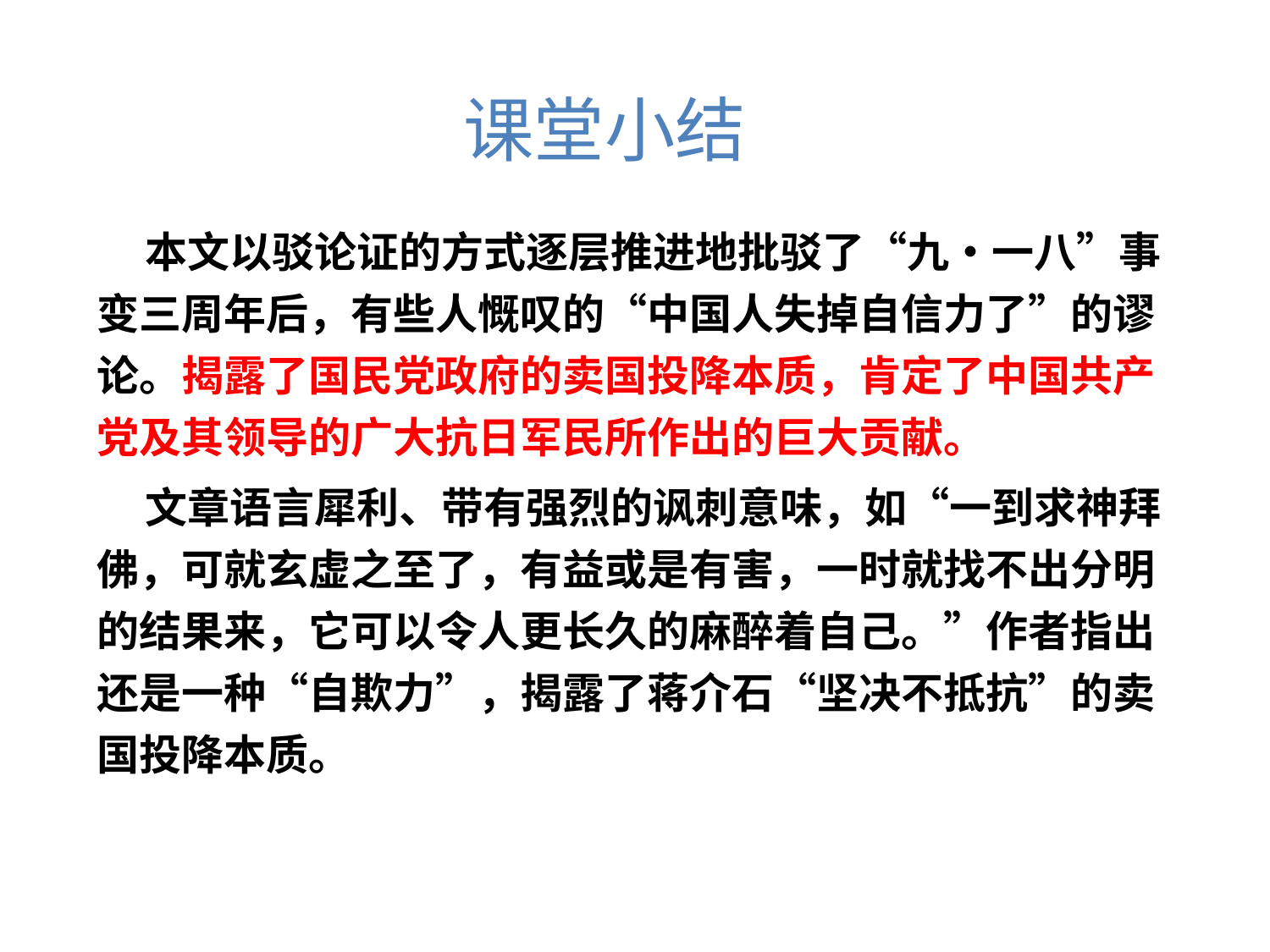

课堂小结
    本文以驳论证的方式逐层推进地批驳了“九•一八”事变三周年后，有些人慨叹的“中国人失掉自信力了”的谬论。揭露了国民党政府的卖国投降本质，肯定了中国共产党及其领导的广大抗日军民所作出的巨大贡献。
    文章语言犀利、带有强烈的讽刺意味，如“一到求神拜佛，可就玄虚之至了，有益或是有害，一时就找不出分明的结果来，它可以令人更长久的麻醉着自己。”作者指出还是一种“自欺力”，揭露了蒋介石“坚决不抵抗”的卖国投降本质。